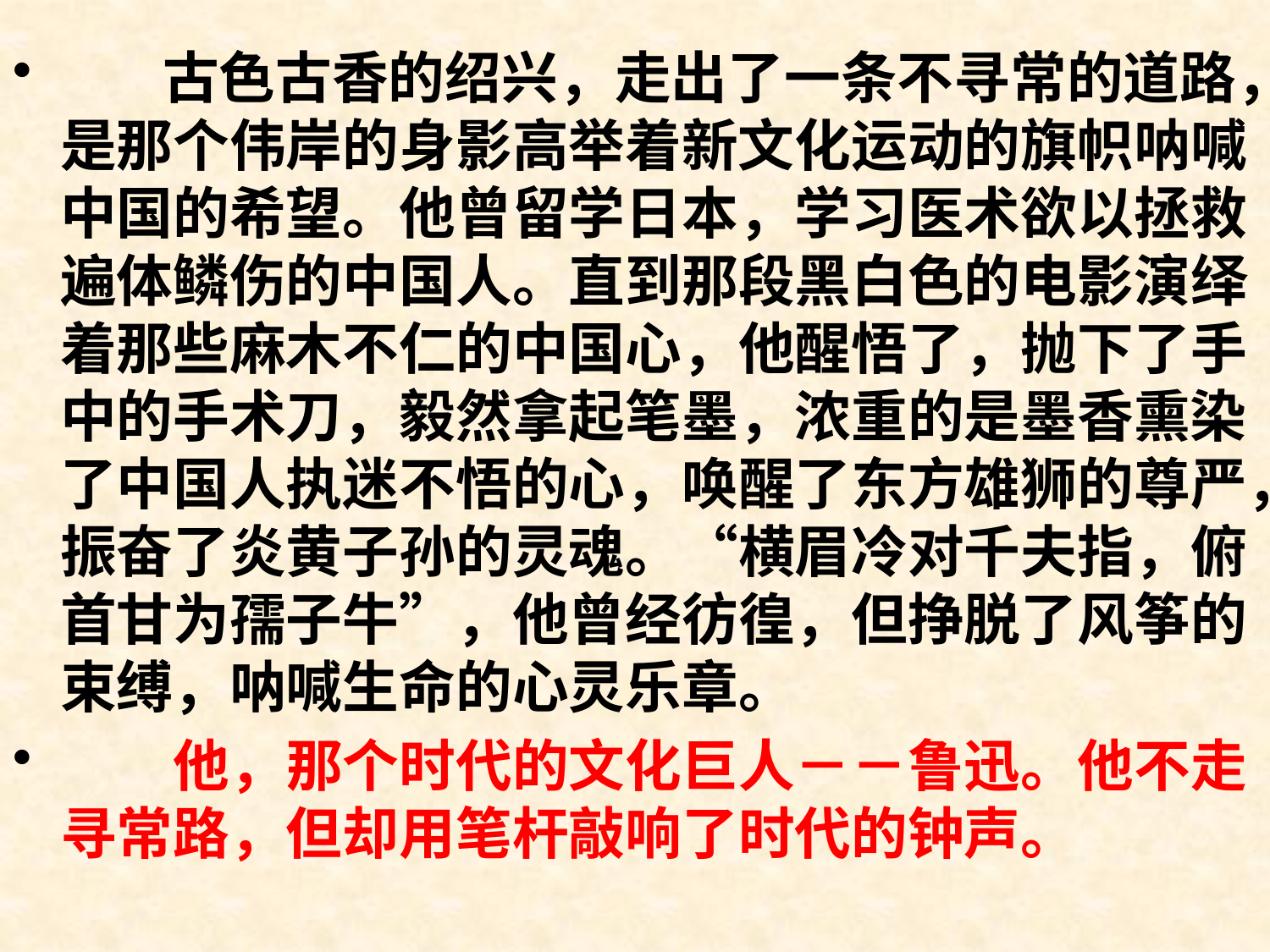

古色古香的绍兴，走出了一条不寻常的道路，是那个伟岸的身影高举着新文化运动的旗帜呐喊中国的希望。他曾留学日本，学习医术欲以拯救遍体鳞伤的中国人。直到那段黑白色的电影演绎着那些麻木不仁的中国心，他醒悟了，抛下了手中的手术刀，毅然拿起笔墨，浓重的是墨香熏染了中国人执迷不悟的心，唤醒了东方雄狮的尊严，振奋了炎黄子孙的灵魂。“横眉冷对千夫指，俯首甘为孺子牛”，他曾经彷徨，但挣脱了风筝的束缚，呐喊生命的心灵乐章。
　　他，那个时代的文化巨人－－鲁迅。他不走寻常路，但却用笔杆敲响了时代的钟声。